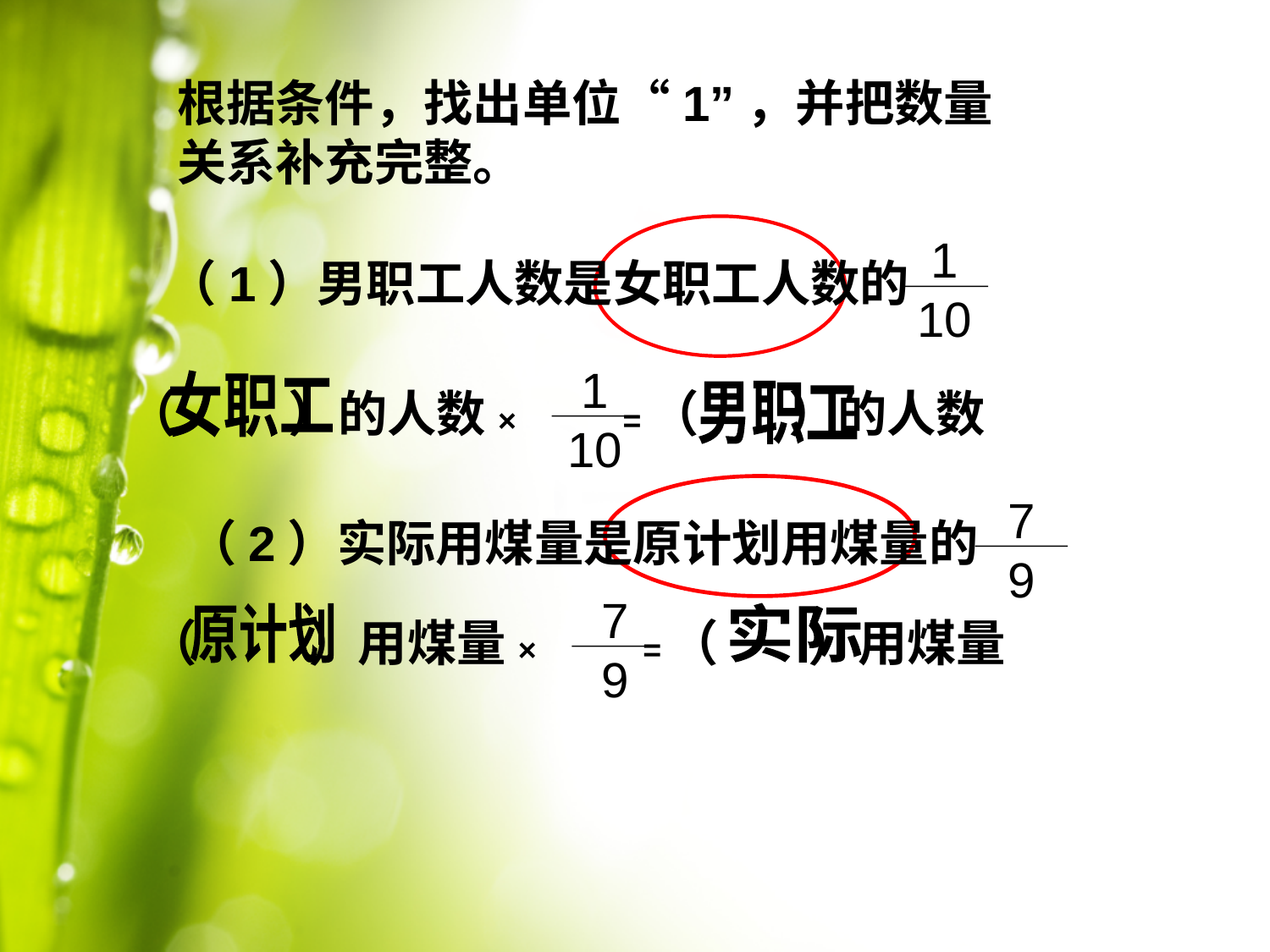

根据条件，找出单位“1”，并把数量关系补充完整。
1
10

（1）男职工人数是女职工人数的

1
10

（          ）的人数×            =（        ）的人数
女职工
男职工
7
9

（2）实际用煤量是原计划用煤量的

7
9

（          ）用煤量×            =（        ）用煤量
原计划
实际